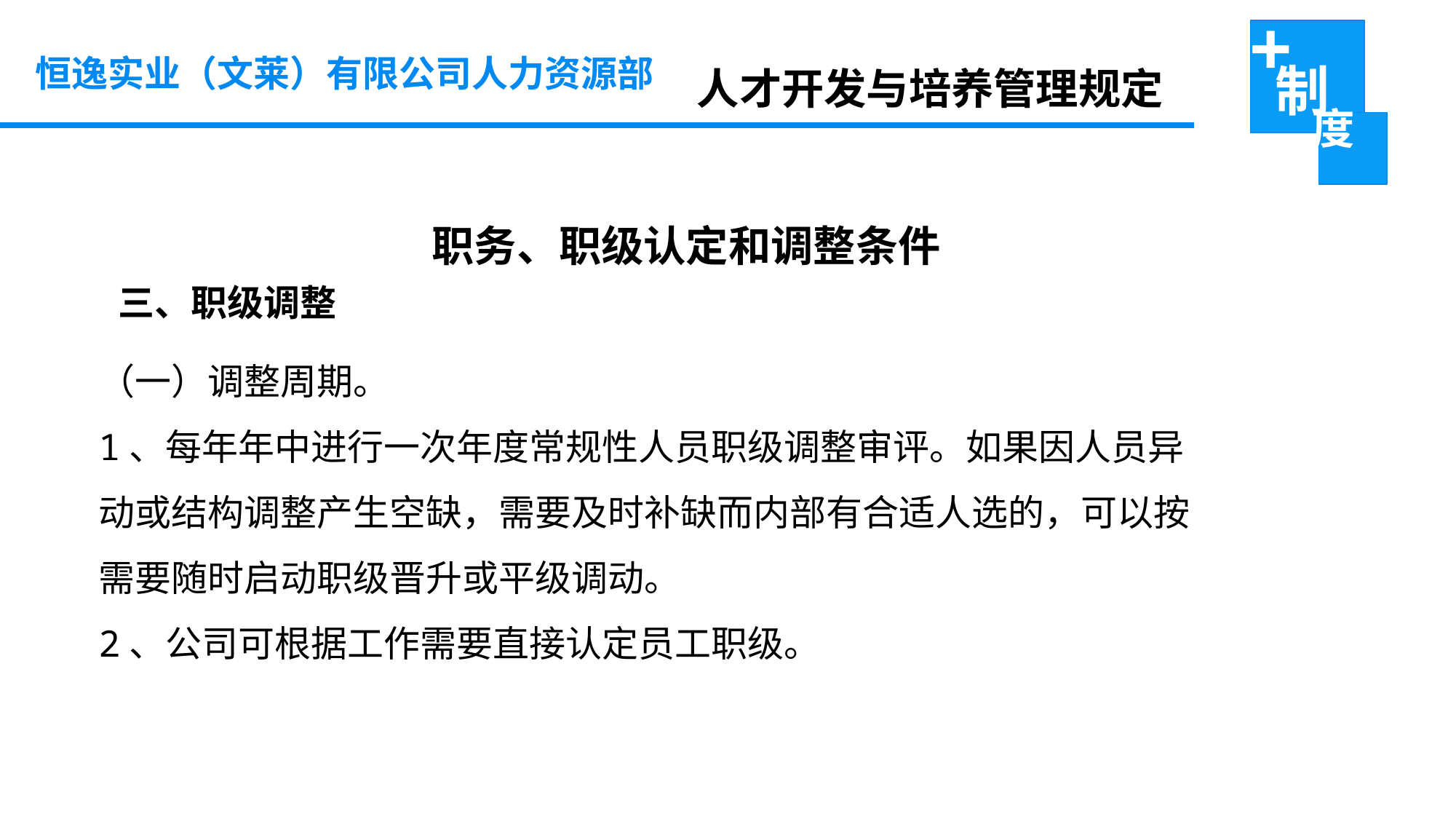

恒逸实业（文莱）有限公司人力资源部
人才开发与培养管理规定
职务、职级认定和调整条件

三、职级调整
（一）调整周期。
1、每年年中进行一次年度常规性人员职级调整审评。如果因人员异动或结构调整产生空缺，需要及时补缺而内部有合适人选的，可以按需要随时启动职级晋升或平级调动。
2、公司可根据工作需要直接认定员工职级。